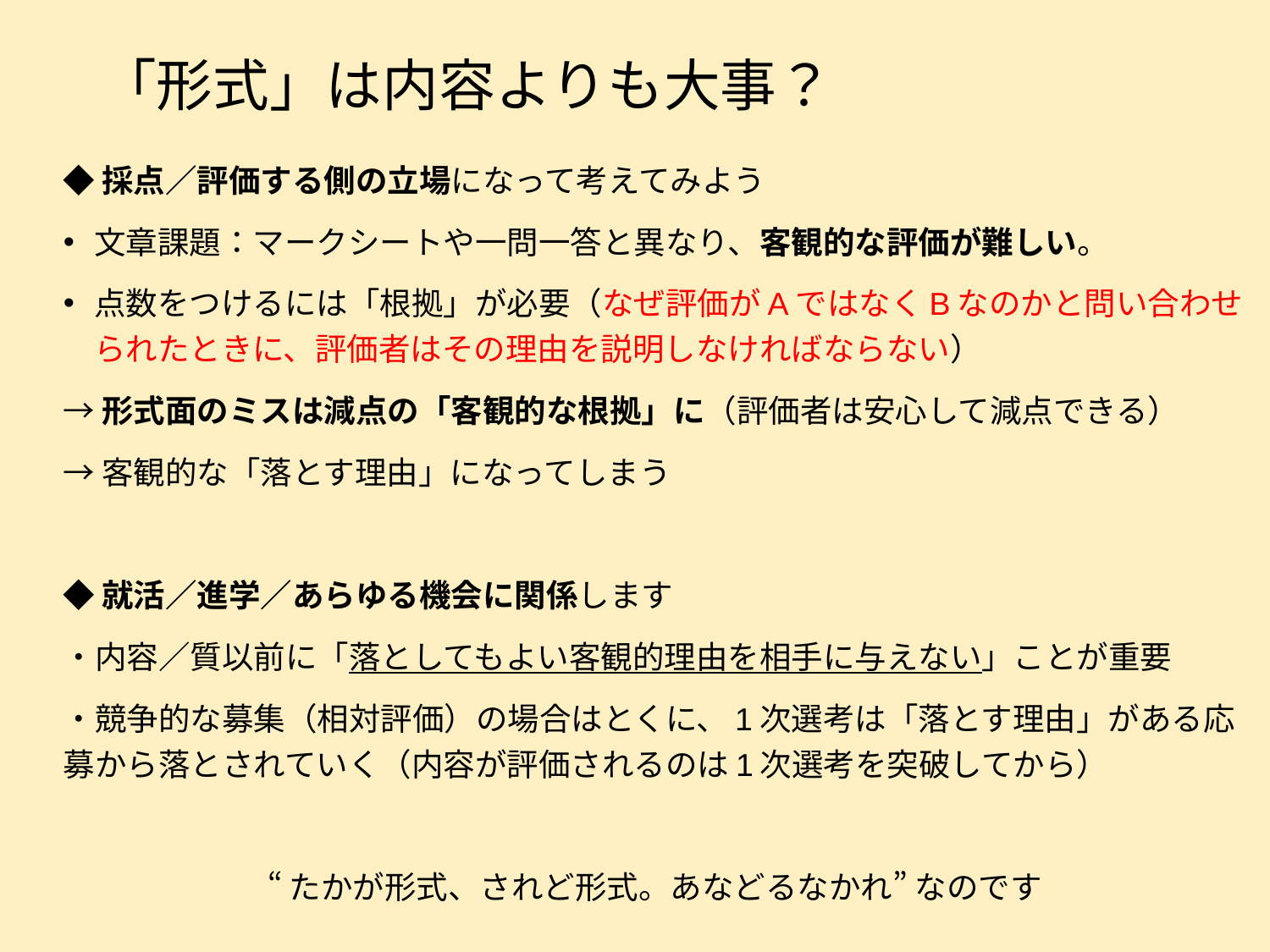

# 「形式」は内容よりも大事？
◆採点／評価する側の立場になって考えてみよう
文章課題：マークシートや一問一答と異なり、客観的な評価が難しい。
点数をつけるには「根拠」が必要（なぜ評価がAではなくBなのかと問い合わせられたときに、評価者はその理由を説明しなければならない）
→形式面のミスは減点の「客観的な根拠」に（評価者は安心して減点できる）
→客観的な「落とす理由」になってしまう

◆就活／進学／あらゆる機会に関係します
・内容／質以前に「落としてもよい客観的理由を相手に与えない」ことが重要
・競争的な募集（相対評価）の場合はとくに、1次選考は「落とす理由」がある応募から落とされていく（内容が評価されるのは1次選考を突破してから）

“たかが形式、されど形式。あなどるなかれ” なのです